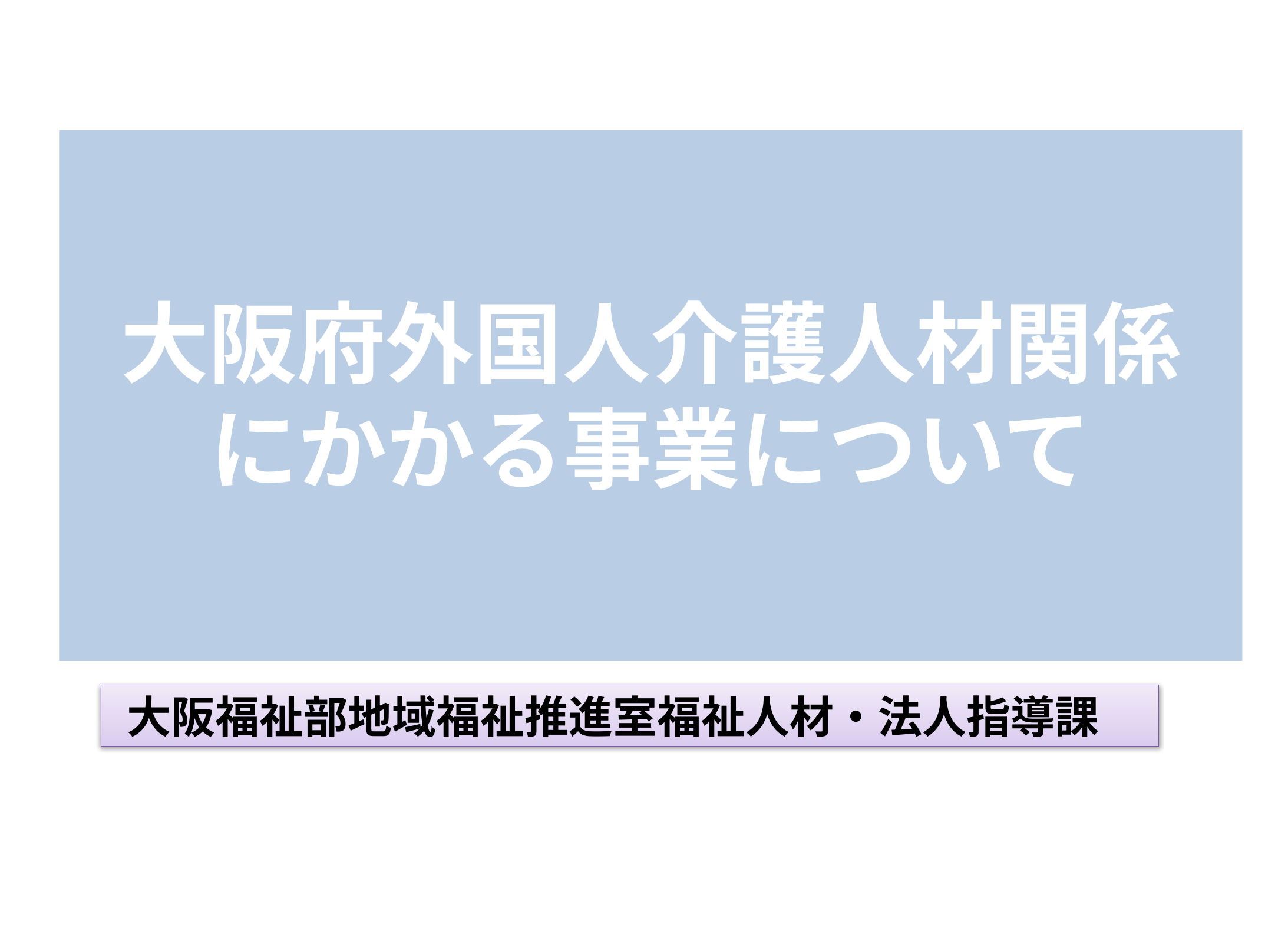

大阪府外国人介護人材関係にかかる事業について
大阪福祉部地域福祉推進室福祉人材・法人指導課